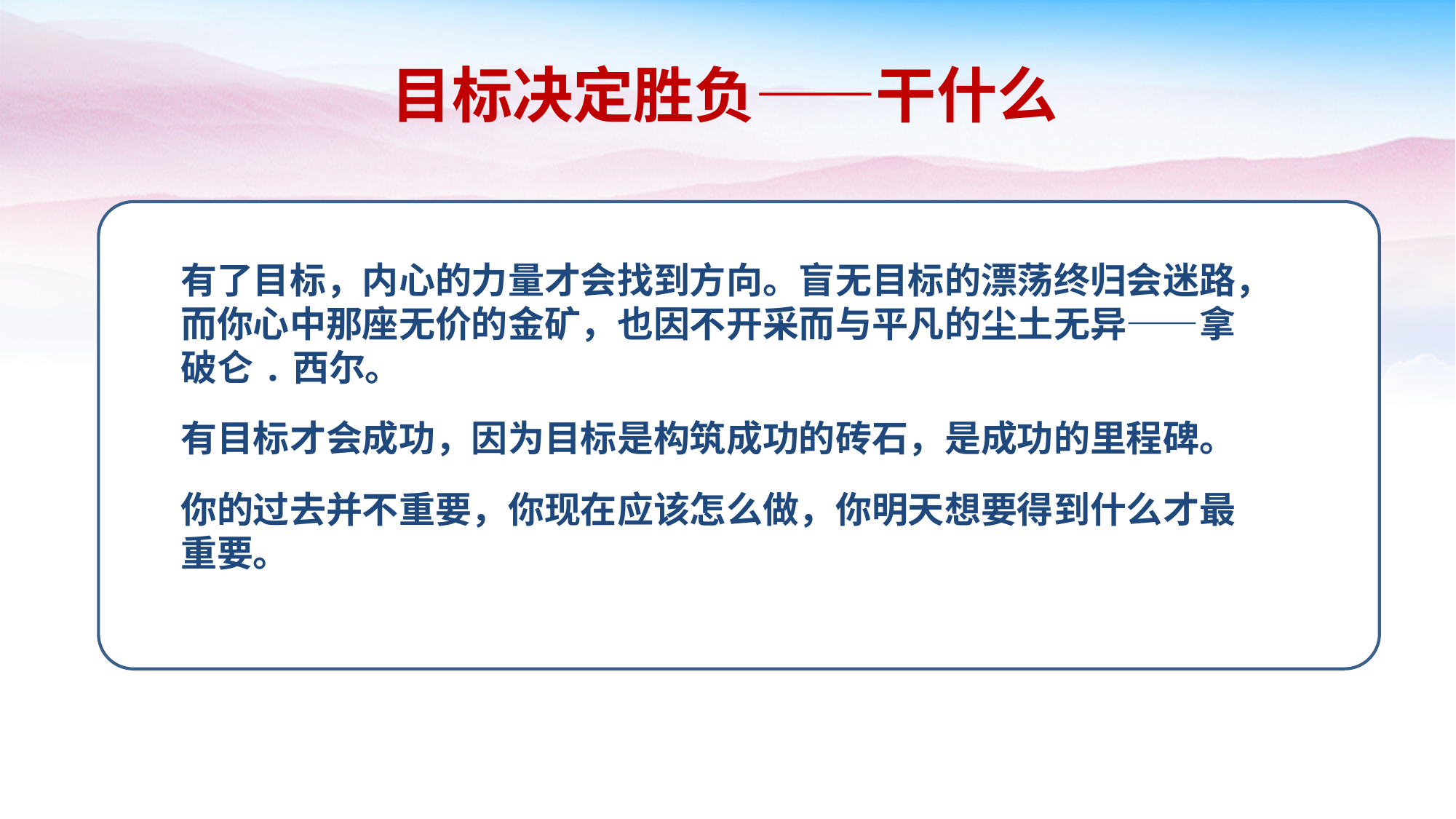

目标决定胜负——干什么

有了目标，内心的力量才会找到方向。盲无目标的漂荡终归会迷路，而你心中那座无价的金矿，也因不开采而与平凡的尘土无异——拿破仑.西尔。
有目标才会成功，因为目标是构筑成功的砖石，是成功的里程碑。
你的过去并不重要，你现在应该怎么做，你明天想要得到什么才最重要。